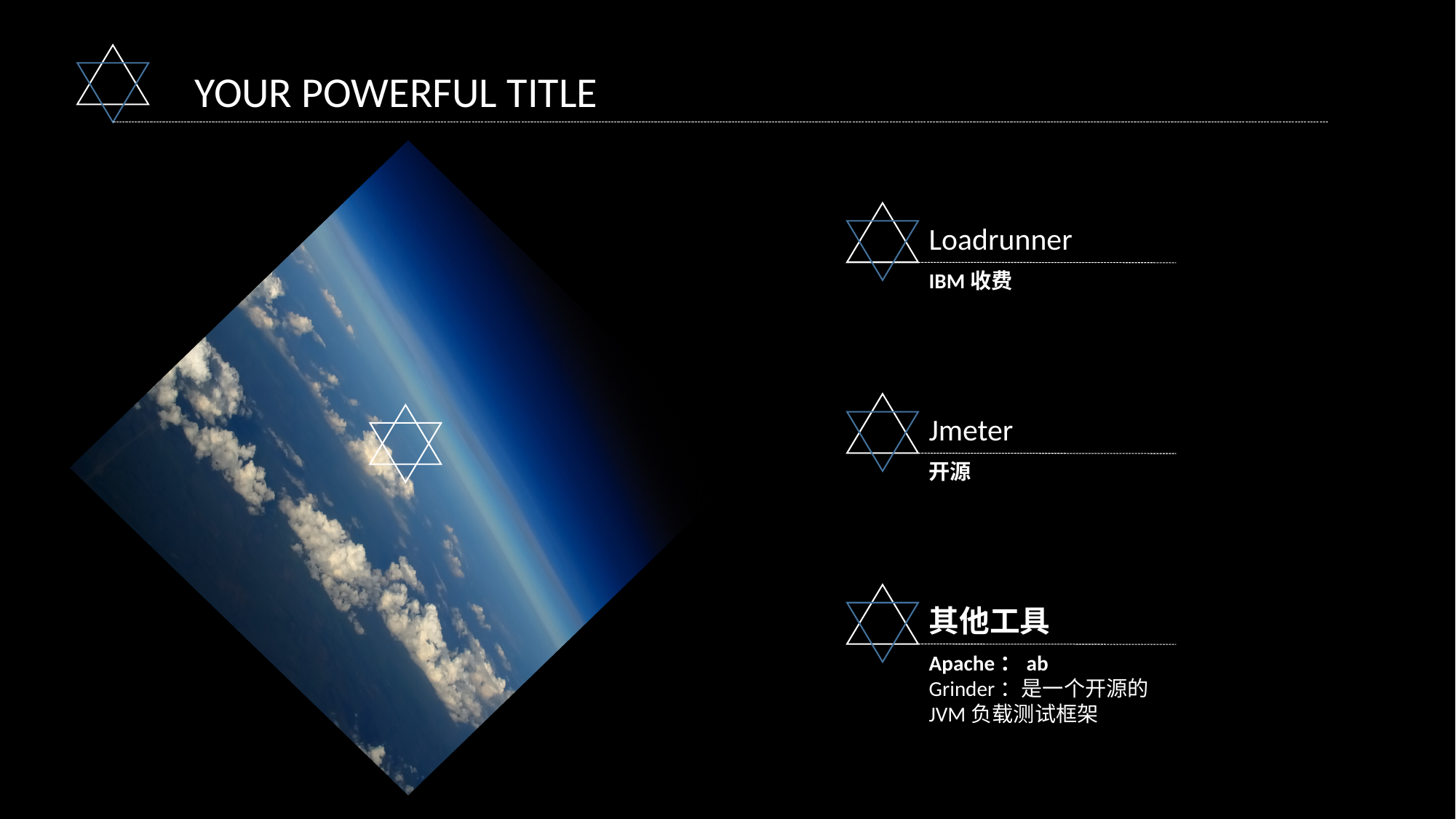

YOUR POWERFUL TITLE

Loadrunner

IBM收费

Jmeter

开源

其他工具
Apache：ab
Grinder：是一个开源的JVM负载测试框架